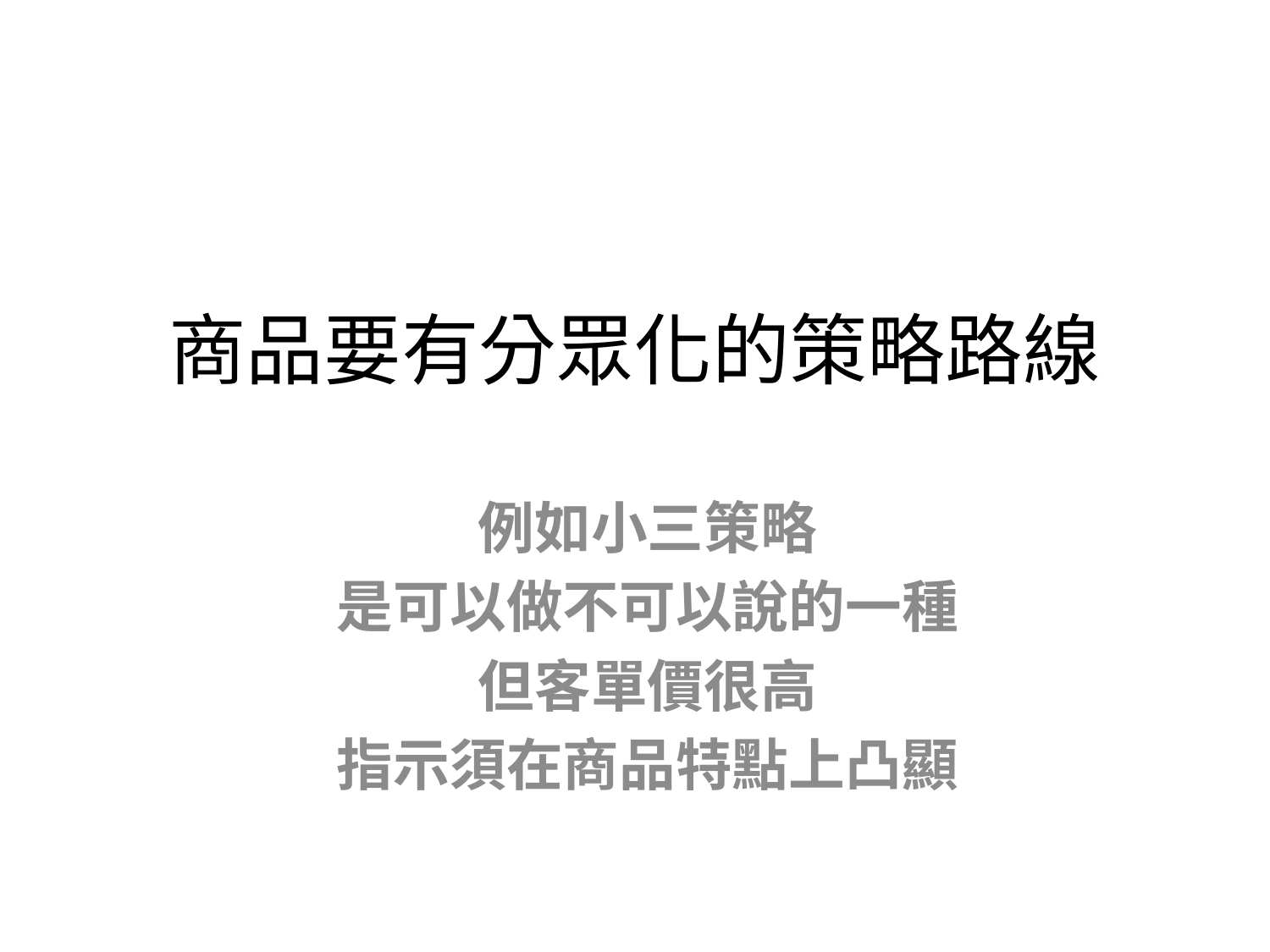

# 商品要有分眾化的策略路線
例如小三策略
是可以做不可以說的一種
但客單價很高
指示須在商品特點上凸顯